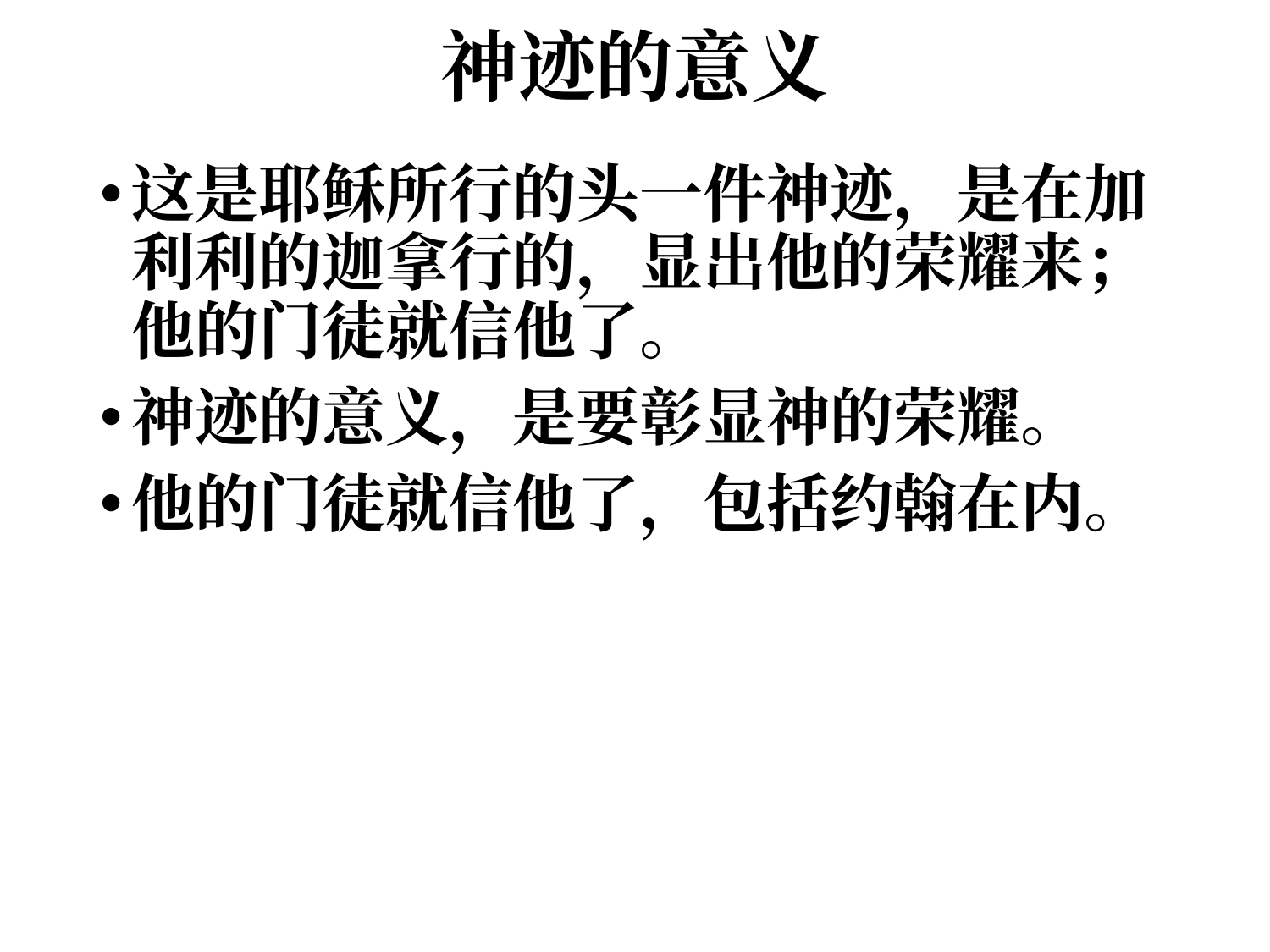

# 神迹的意义
这是耶稣所行的头一件神迹，是在加利利的迦拿行的，显出他的荣耀来；他的门徒就信他了。
神迹的意义，是要彰显神的荣耀。
他的门徒就信他了，包括约翰在内。